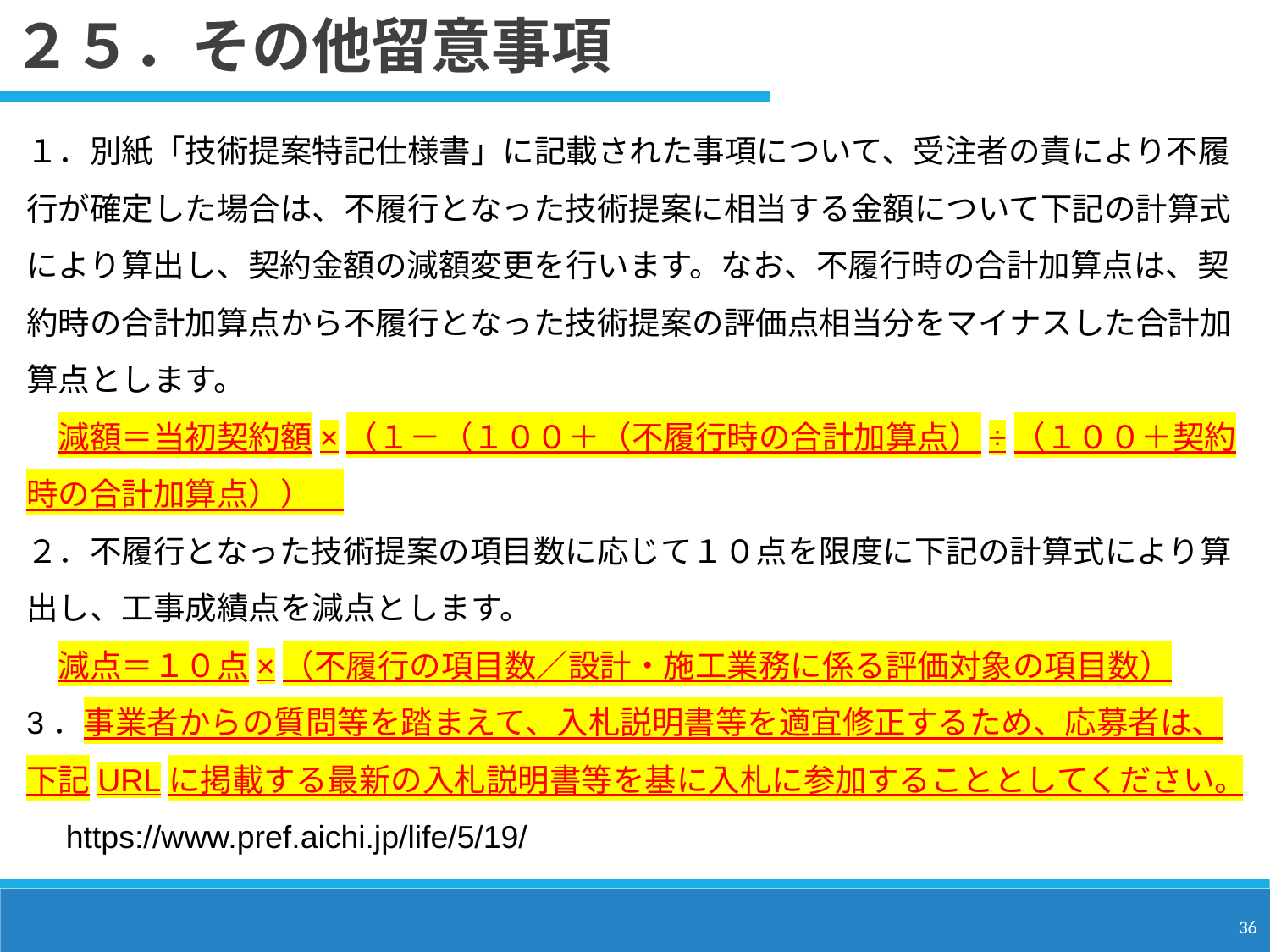

２５．その他留意事項
１．別紙「技術提案特記仕様書」に記載された事項について、受注者の責により不履行が確定した場合は、不履行となった技術提案に相当する金額について下記の計算式により算出し、契約金額の減額変更を行います。なお、不履行時の合計加算点は、契約時の合計加算点から不履行となった技術提案の評価点相当分をマイナスした合計加算点とします。
　減額＝当初契約額×（１－（１００＋（不履行時の合計加算点）÷（１００＋契約時の合計加算点））
２．不履行となった技術提案の項目数に応じて１０点を限度に下記の計算式により算出し、工事成績点を減点とします。
　減点＝１０点×（不履行の項目数／設計・施工業務に係る評価対象の項目数）
3．事業者からの質問等を踏まえて、入札説明書等を適宜修正するため、応募者は、下記URLに掲載する最新の入札説明書等を基に入札に参加することとしてください。
　https://www.pref.aichi.jp/life/5/19/
36